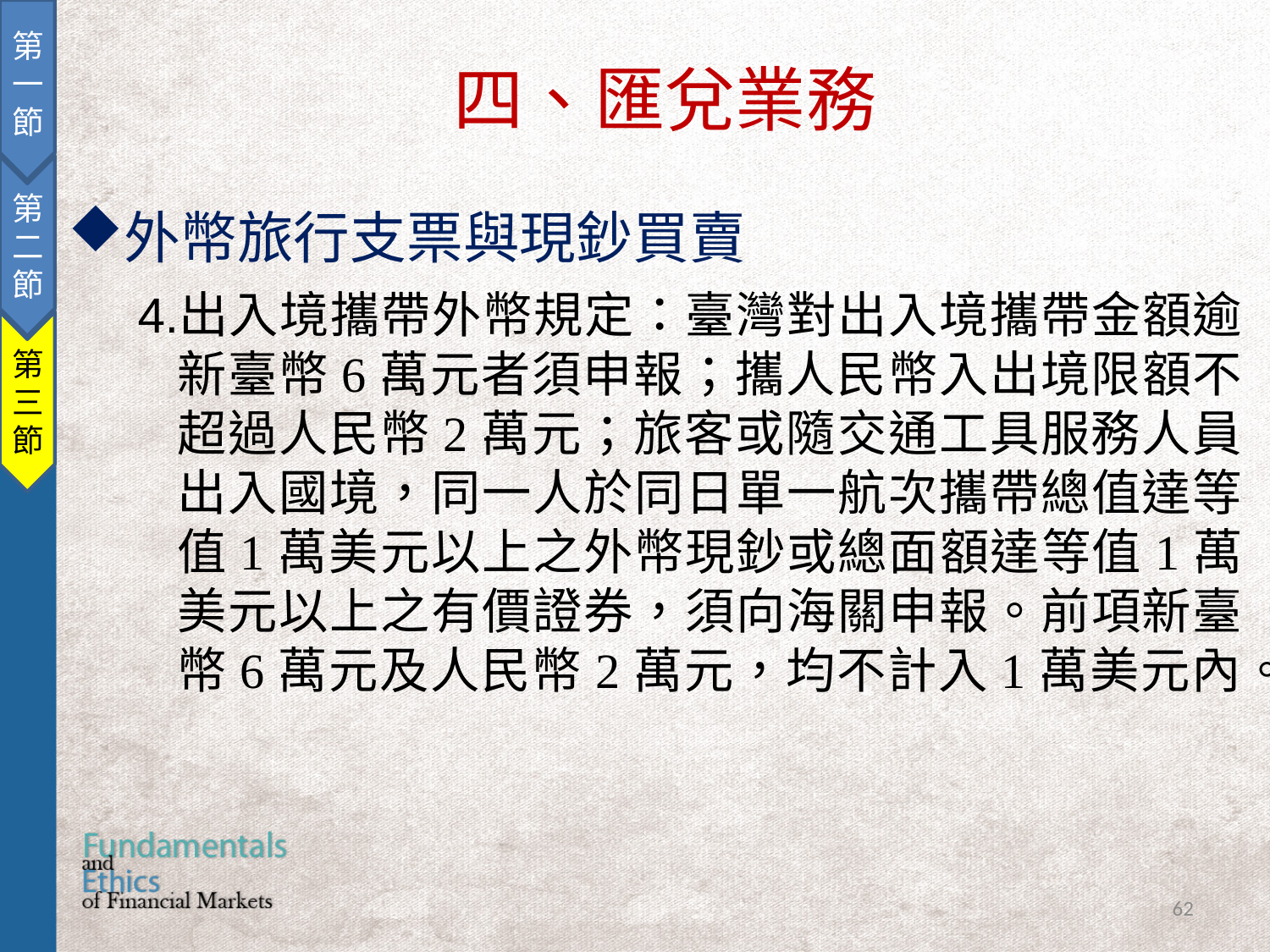

第一節
第二節
第三節
四、匯兌業務
外幣旅行支票與現鈔買賣
出入境攜帶外幣規定：臺灣對出入境攜帶金額逾新臺幣6萬元者須申報；攜人民幣入出境限額不超過人民幣2萬元；旅客或隨交通工具服務人員出入國境，同一人於同日單一航次攜帶總值達等值1萬美元以上之外幣現鈔或總面額達等值1萬美元以上之有價證券，須向海關申報。前項新臺幣6萬元及人民幣2萬元，均不計入1萬美元內。
62